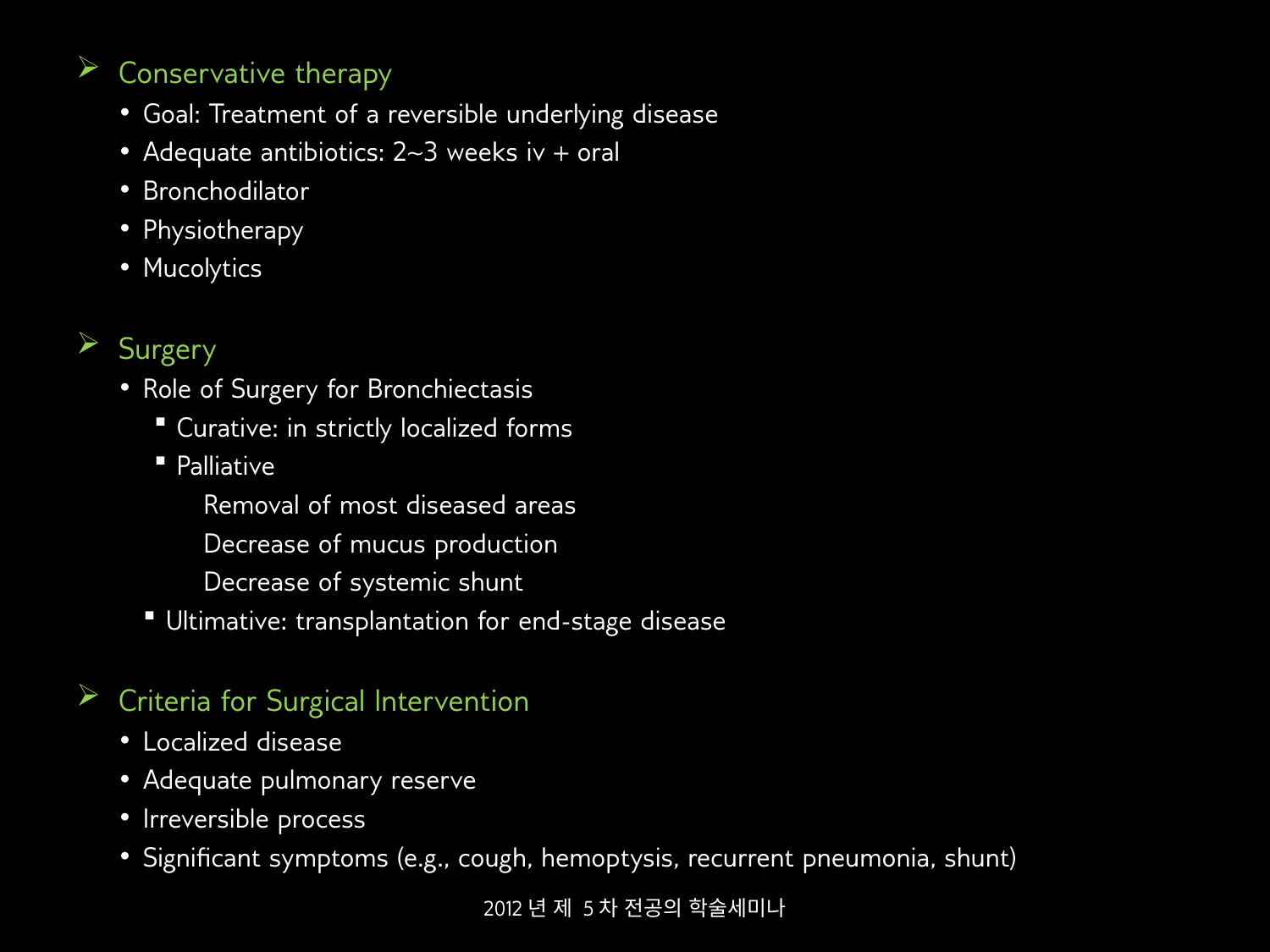

Conservative therapy
Goal: Treatment of a reversible underlying disease
Adequate antibiotics: 2~3 weeks iv + oral
Bronchodilator
Physiotherapy
Mucolytics

Surgery
Role of Surgery for Bronchiectasis
  Curative: in strictly localized forms
  Palliative
  Removal of most diseased areas
  Decrease of mucus production
  Decrease of systemic shunt
  Ultimative: transplantation for end-stage disease

Criteria for Surgical Intervention
Localized disease
Adequate pulmonary reserve
Irreversible process
Significant symptoms (e.g., cough, hemoptysis, recurrent pneumonia, shunt)
2012년 제 5차 전공의 학술세미나